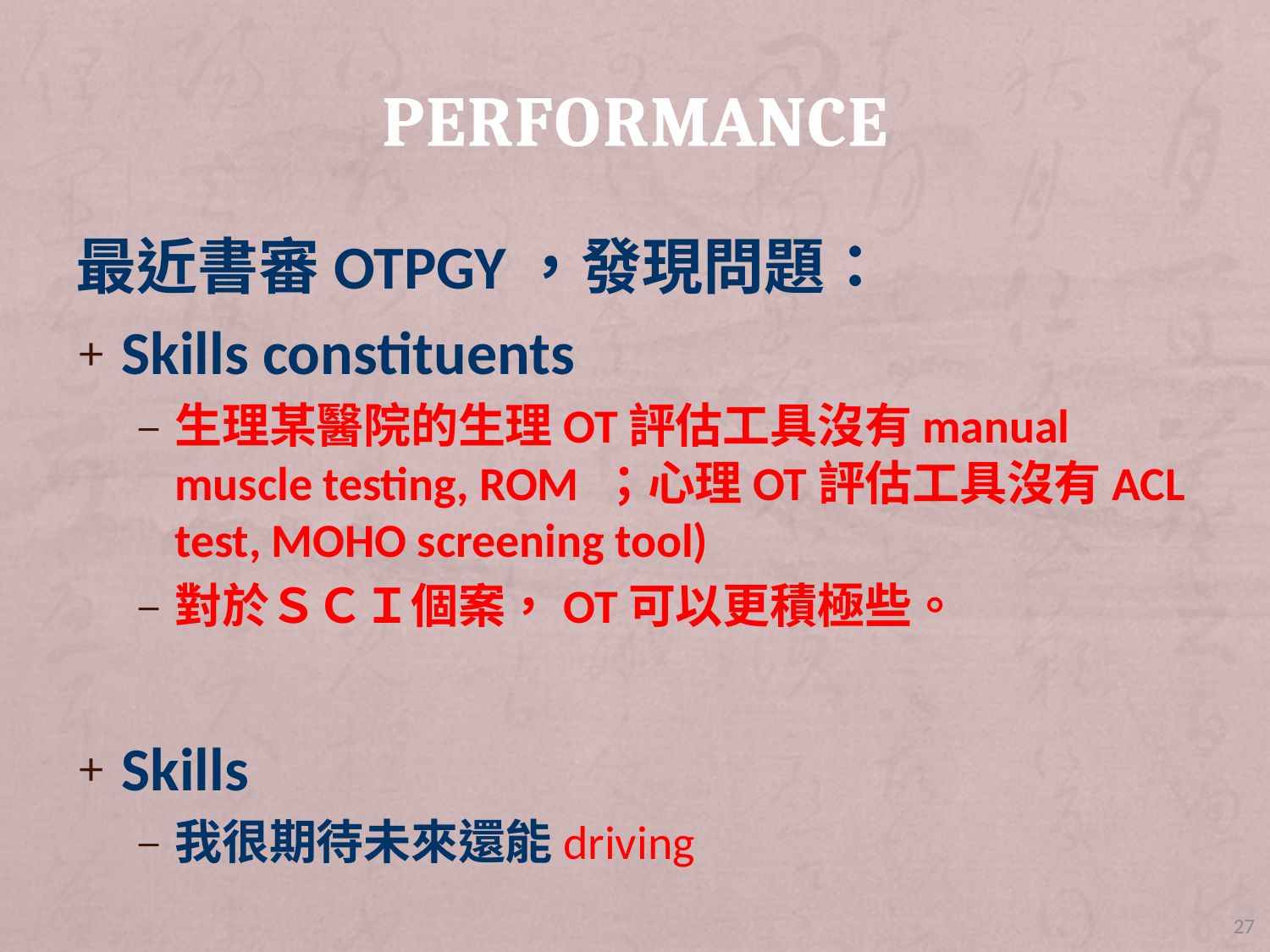

# performance
最近書審OTPGY，發現問題：
Skills constituents
生理某醫院的生理OT評估工具沒有manual muscle testing, ROM ；心理OT評估工具沒有ACL test, MOHO screening tool)
對於ＳＣＩ個案，OT可以更積極些。

Skills
我很期待未來還能driving
27